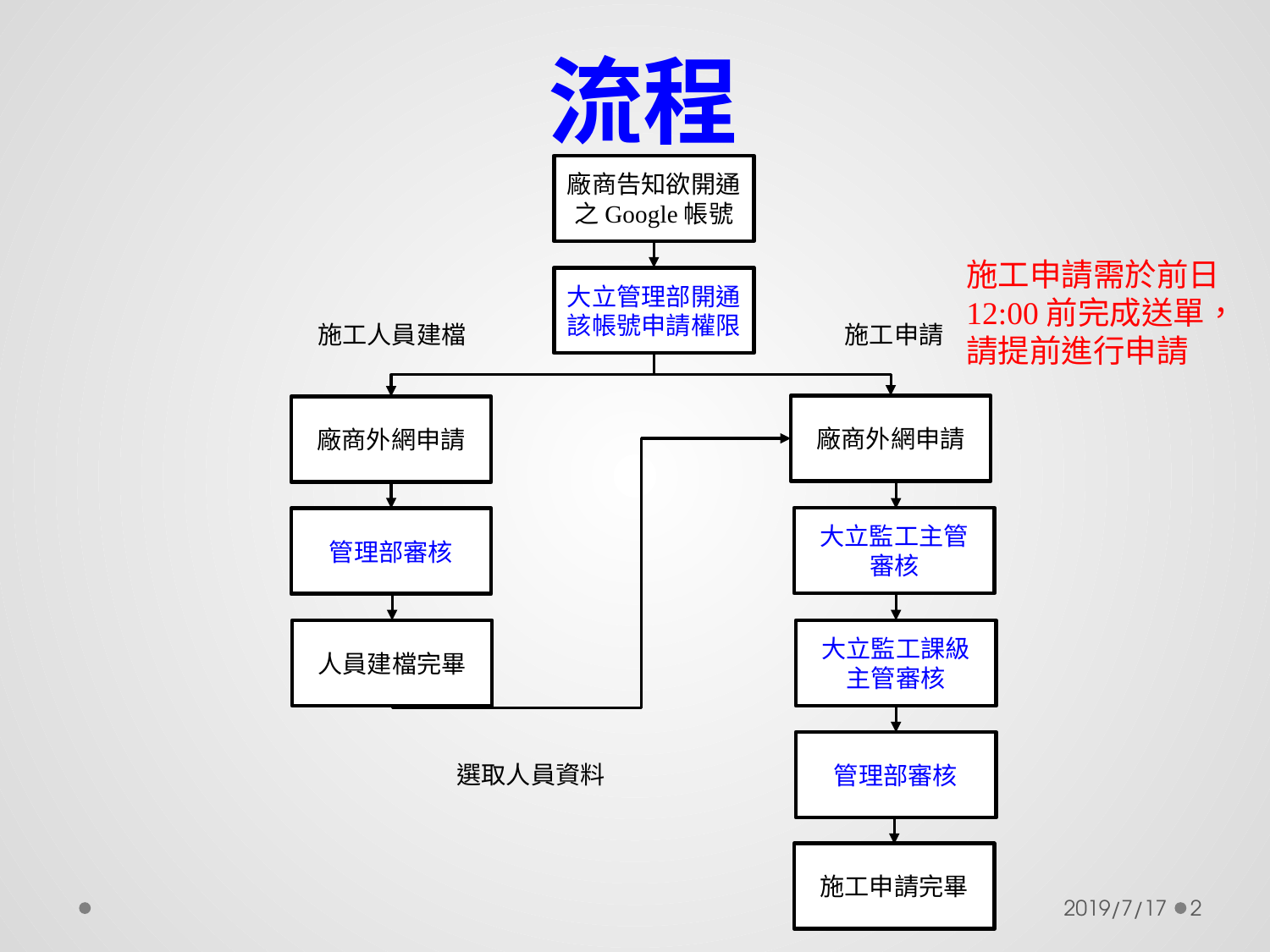

# 流程
廠商告知欲開通之Google帳號
大立管理部開通該帳號申請權限
施工人員建檔
施工申請
廠商外網申請
廠商外網申請
大立監工主管
審核
管理部審核
人員建檔完畢
大立監工課級
主管審核
管理部審核
選取人員資料
施工申請完畢
施工申請需於前日12:00前完成送單，
請提前進行申請
2019/7/17
2